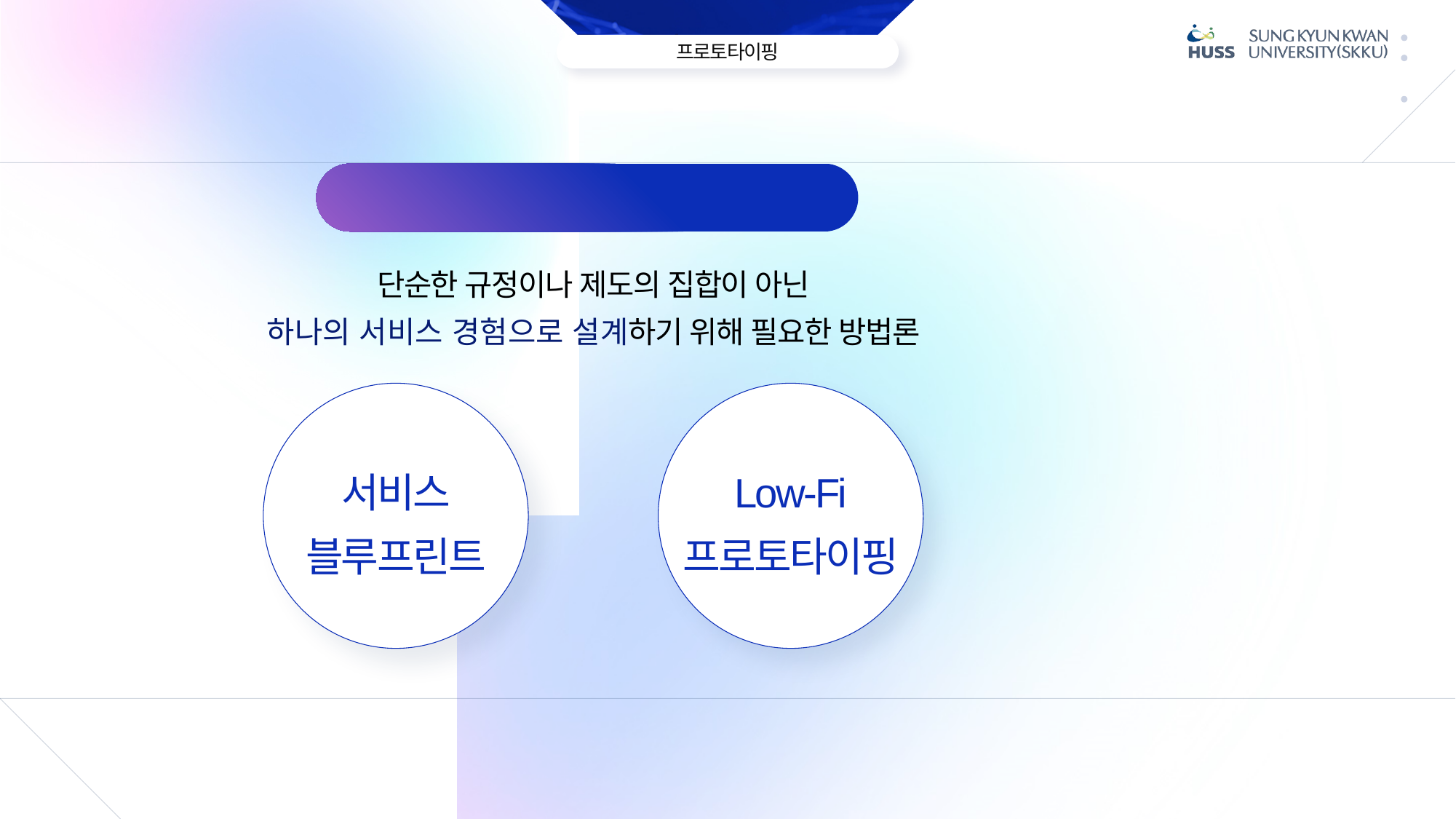

프로토타이핑 적용 방법
단순한 규정이나 제도의 집합이 아닌
하나의 서비스 경험으로 설계하기 위해 필요한 방법론

서비스
블루프린트

Low-Fi
프로토타이핑